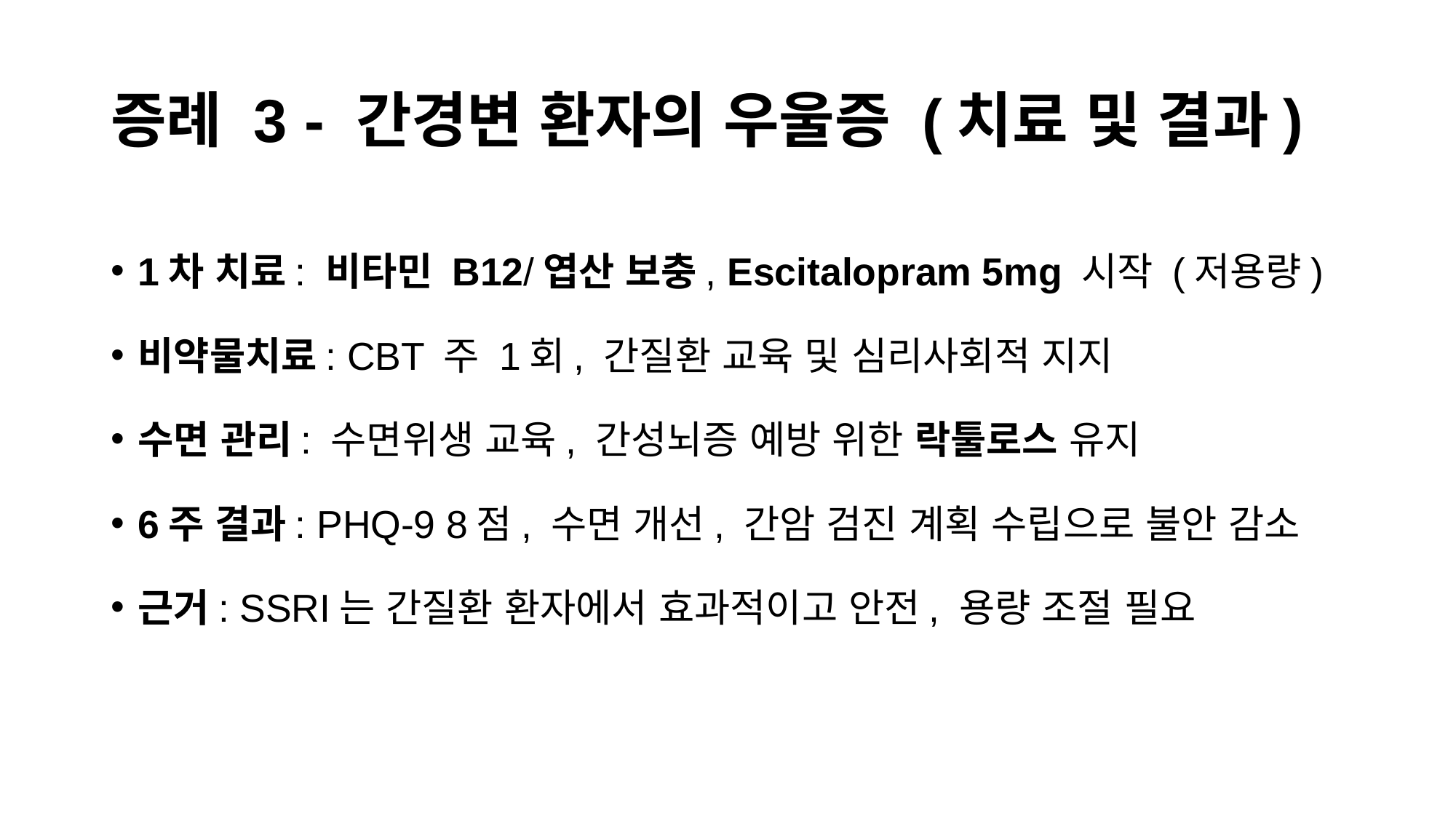

# 증례 3 - 간경변 환자의 우울증 (치료 및 결과)
1차 치료: 비타민 B12/엽산 보충, Escitalopram 5mg 시작 (저용량)
비약물치료: CBT 주 1회, 간질환 교육 및 심리사회적 지지
수면 관리: 수면위생 교육, 간성뇌증 예방 위한 락툴로스 유지
6주 결과: PHQ-9 8점, 수면 개선, 간암 검진 계획 수립으로 불안 감소
근거: SSRI는 간질환 환자에서 효과적이고 안전, 용량 조절 필요